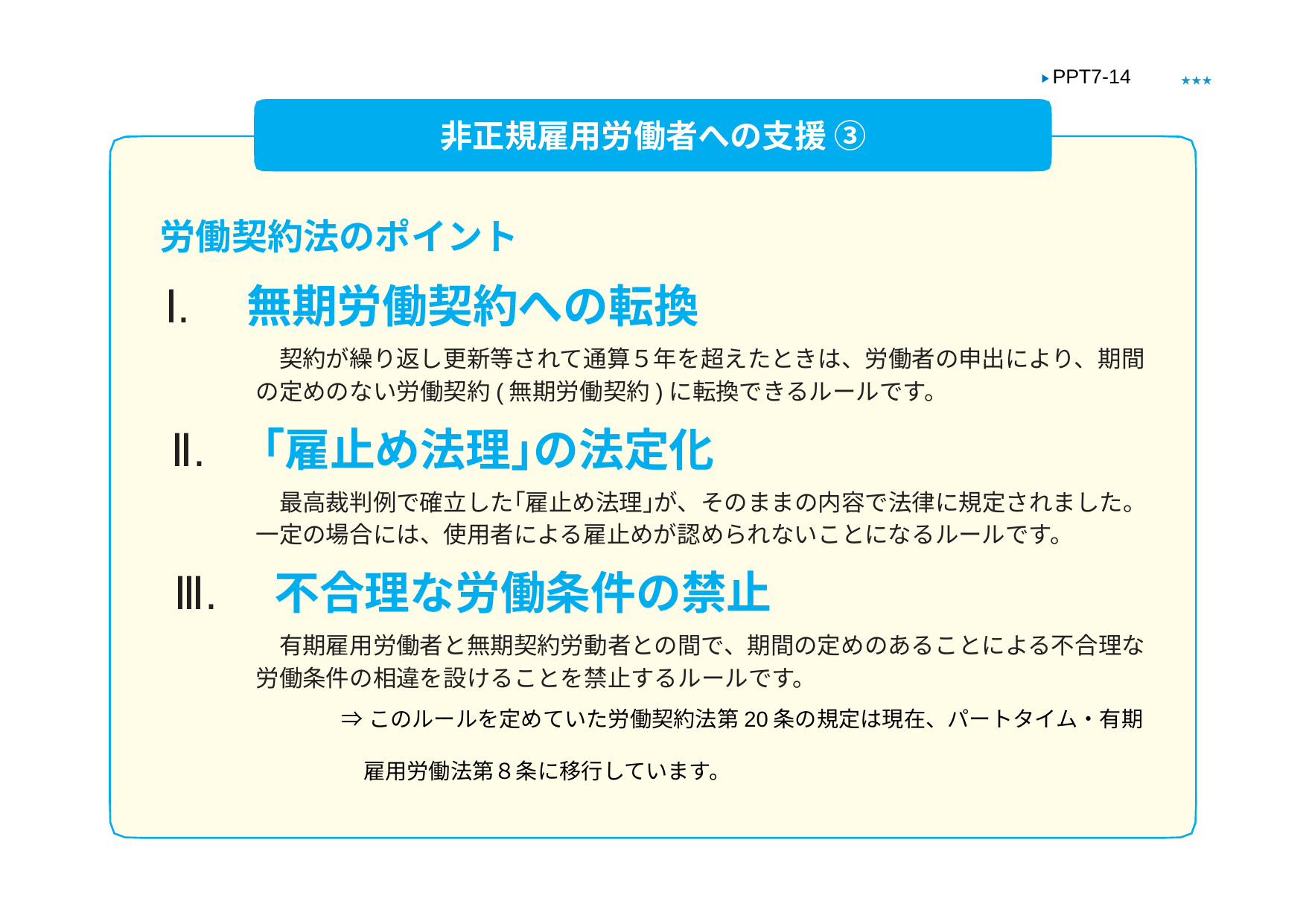

▶ PPT7-14
★★★

正規・非正規の処遇差など ③
非正規雇用労働者への支援 ③

労働契約法のポイント
Ⅰ.　無期労働契約への転換
　契約が繰り返し更新等されて通算５年を超えたときは、労働者の申出により、期間の定めのない労働契約(無期労働契約)に転換できるルールです。
Ⅱ.　｢雇止め法理｣の法定化
　最高裁判例で確立した｢雇止め法理｣が、そのままの内容で法律に規定されました。一定の場合には、使用者による雇止めが認められないことになるルールです。
Ⅲ.　不合理な労働条件の禁止
　有期雇用労働者と無期契約労動者との間で、期間の定めのあることによる不合理な労働条件の相違を設けることを禁止するルールです。

⇒このルールを定めていた労働契約法第20条の規定は現在、パートタイム・有期
　雇用労働法第８条に移行しています。